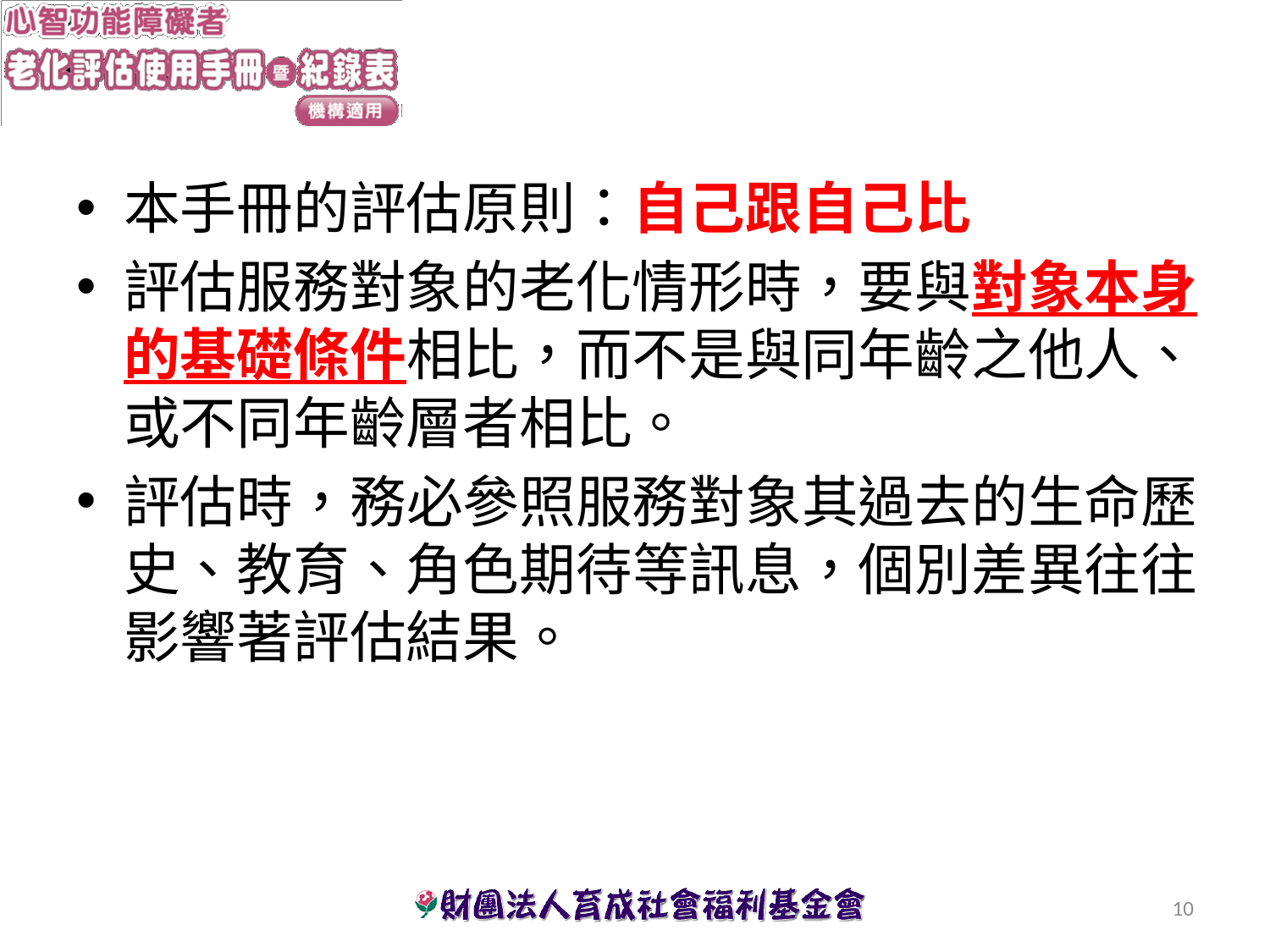

本手冊的評估原則：自己跟自己比
評估服務對象的老化情形時，要與對象本身的基礎條件相比，而不是與同年齡之他人、或不同年齡層者相比。
評估時，務必參照服務對象其過去的生命歷史、教育、角色期待等訊息，個別差異往往影響著評估結果。

10